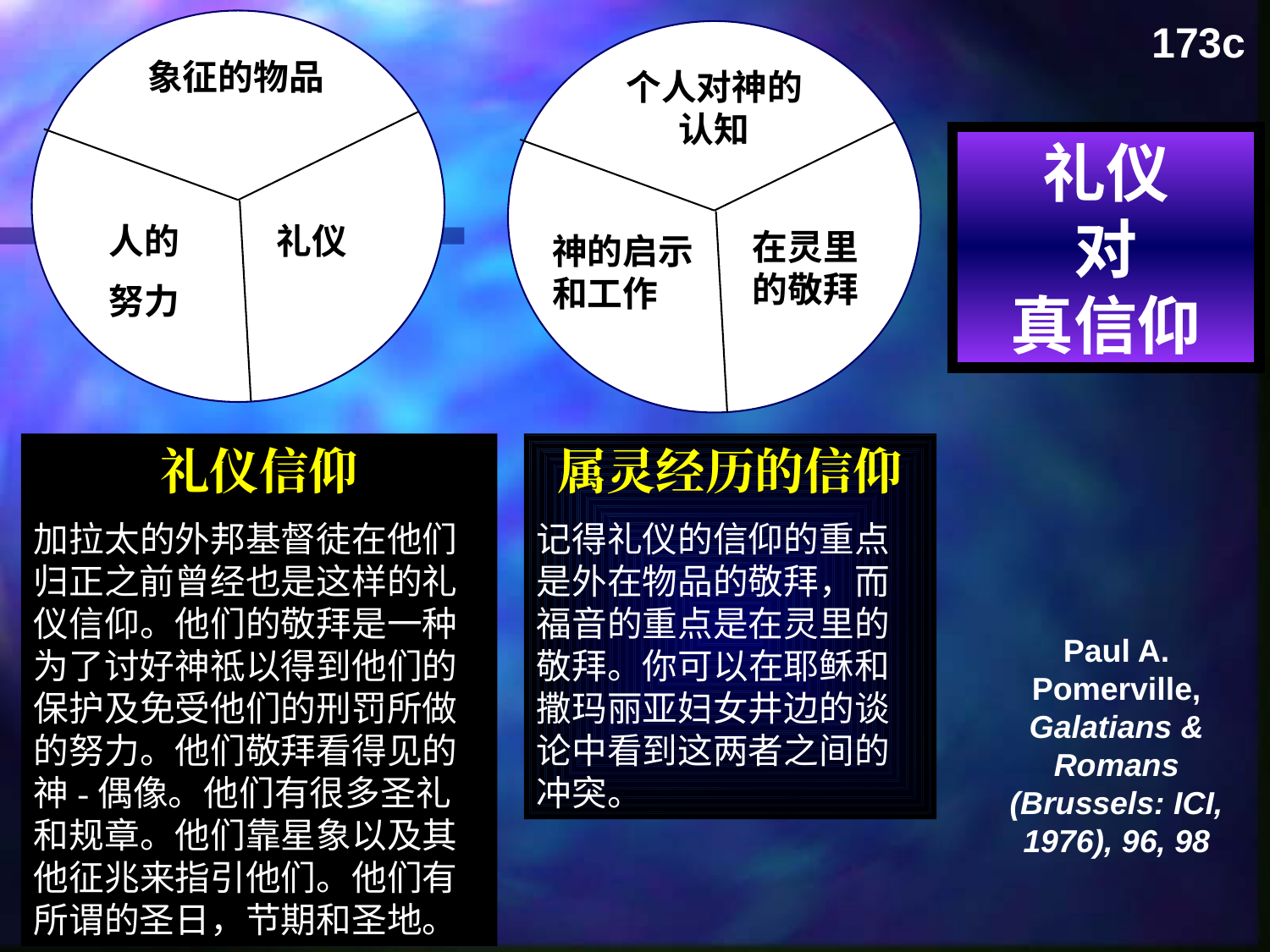

173c

象征的物品

人的
努力
礼仪

个人对神的认知

在灵里的敬拜
神的启示和工作
礼仪
对
真信仰

礼仪信仰
加拉太的外邦基督徒在他们归正之前曾经也是这样的礼仪信仰。他们的敬拜是一种为了讨好神祗以得到他们的保护及免受他们的刑罚所做的努力。他们敬拜看得见的神-偶像。他们有很多圣礼和规章。他们靠星象以及其他征兆来指引他们。他们有所谓的圣日，节期和圣地。
属灵经历的信仰
记得礼仪的信仰的重点是外在物品的敬拜，而福音的重点是在灵里的敬拜。你可以在耶稣和撒玛丽亚妇女井边的谈论中看到这两者之间的冲突。
Paul A. Pomerville, Galatians & Romans (Brussels: ICI, 1976), 96, 98